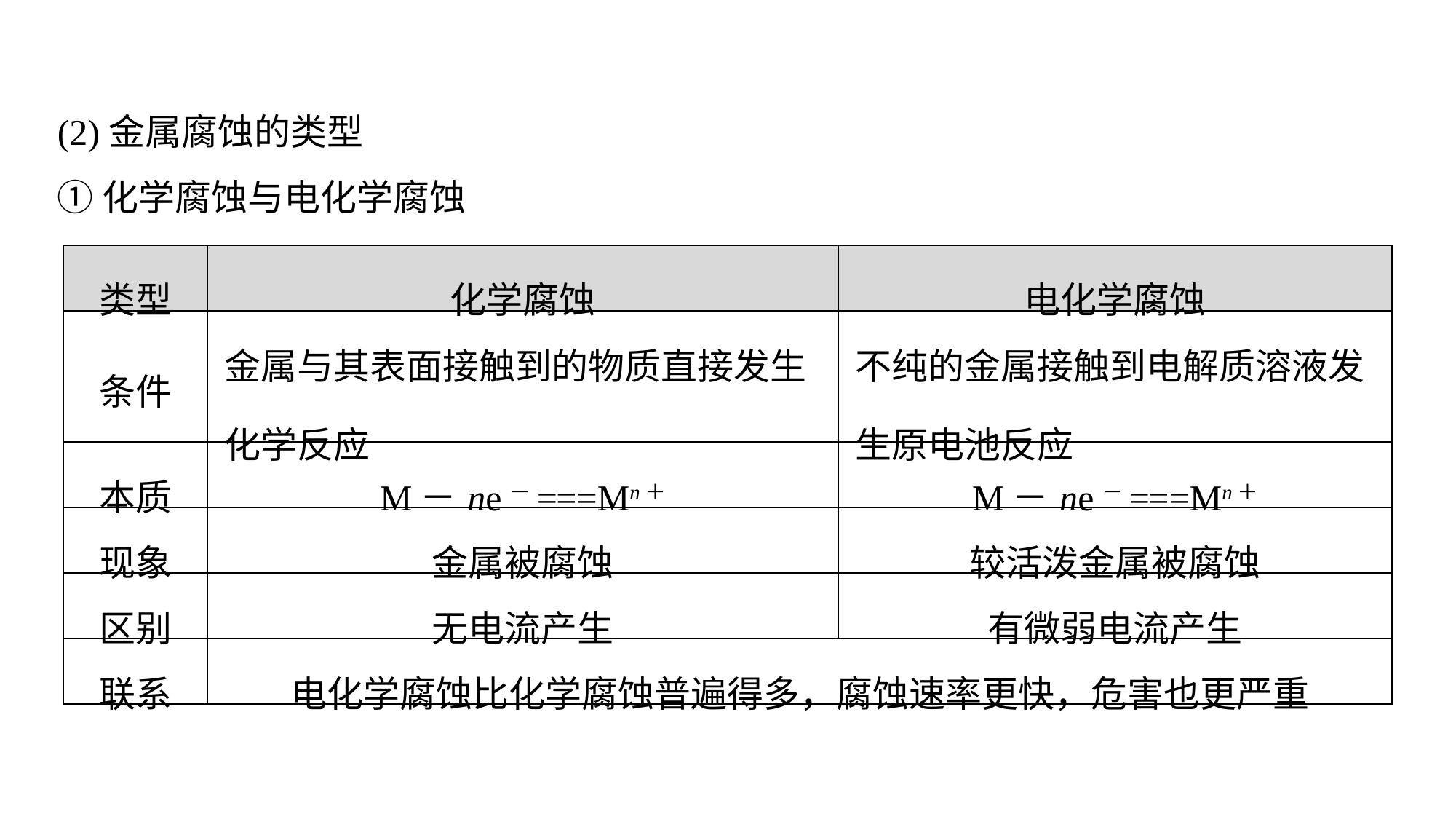

(2)金属腐蚀的类型
①化学腐蚀与电化学腐蚀
| 类型 | 化学腐蚀 | 电化学腐蚀 |
| --- | --- | --- |
| 条件 | 金属与其表面接触到的物质直接发生化学反应 | 不纯的金属接触到电解质溶液发生原电池反应 |
| 本质 | M－ne－===Mn＋ | M－ne－===Mn＋ |
| 现象 | 金属被腐蚀 | 较活泼金属被腐蚀 |
| 区别 | 无电流产生 | 有微弱电流产生 |
| 联系 | 电化学腐蚀比化学腐蚀普遍得多，腐蚀速率更快，危害也更严重 |  |